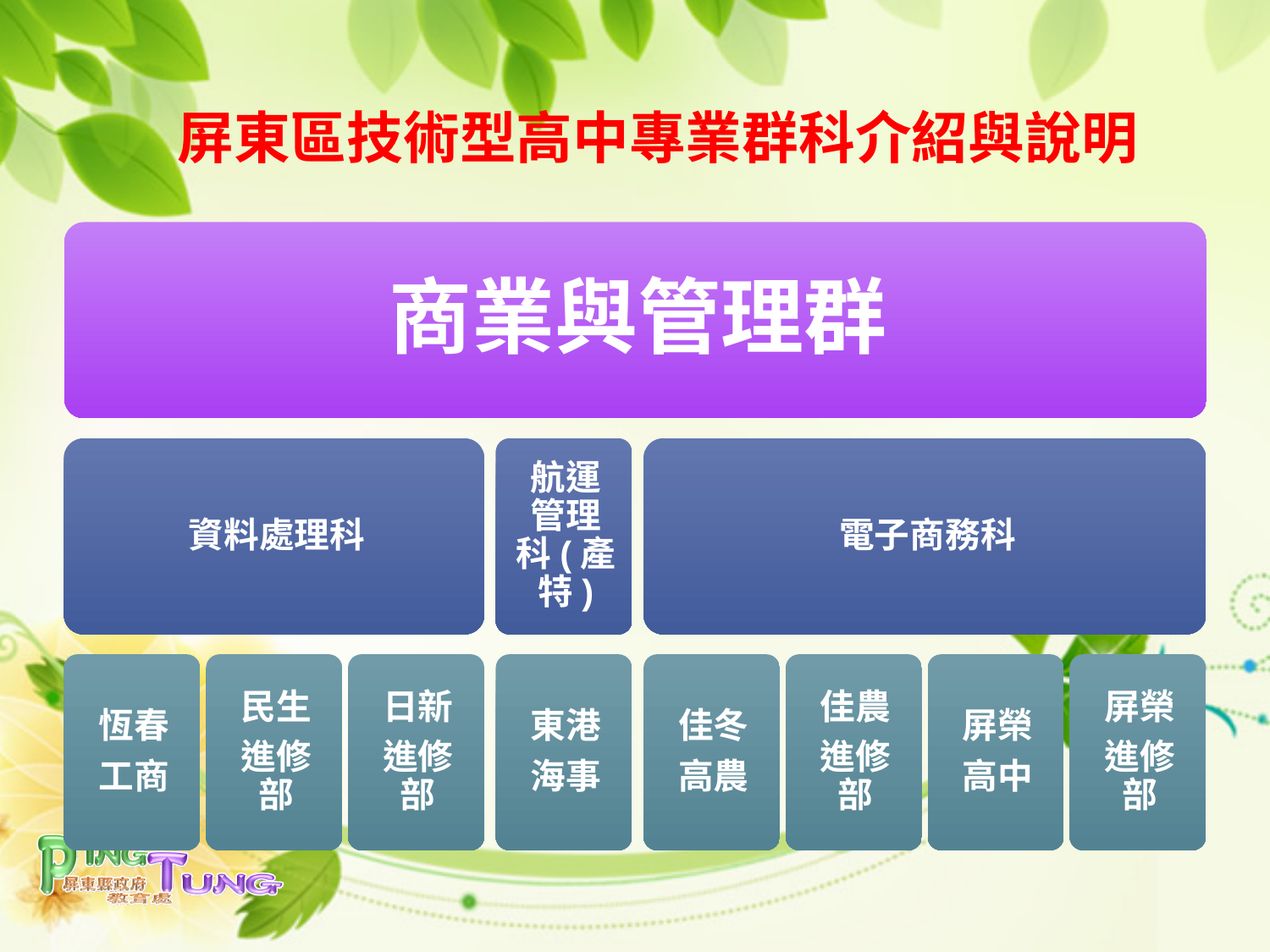

屏東區技術型高中專業群科介紹與說明
商業與管理群
資料處理科
恆春
工商
民生
進修部
日新
進修部
航運管理科(產特)
東港
海事
電子商務科
佳冬
高農
佳農
進修部
屏榮
高中
屏榮
進修部